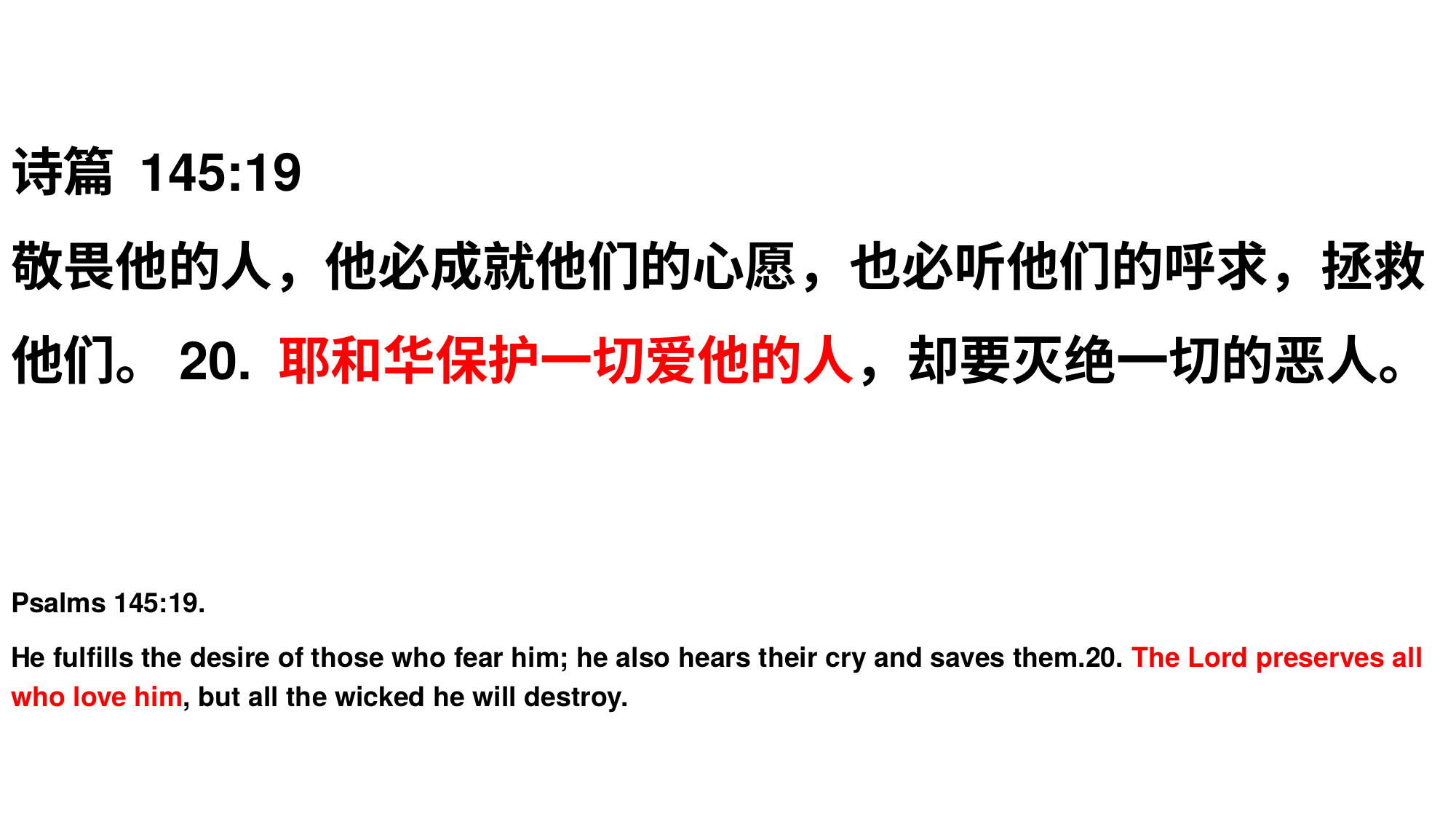

诗篇 145:19
敬畏他的人，他必成就他们的心愿，也必听他们的呼求，拯救他们。20. 耶和华保护一切爱他的人，却要灭绝一切的恶人。

Psalms 145:19.
He fulfills the desire of those who fear him; he also hears their cry and saves them.20. The Lord preserves all who love him, but all the wicked he will destroy.